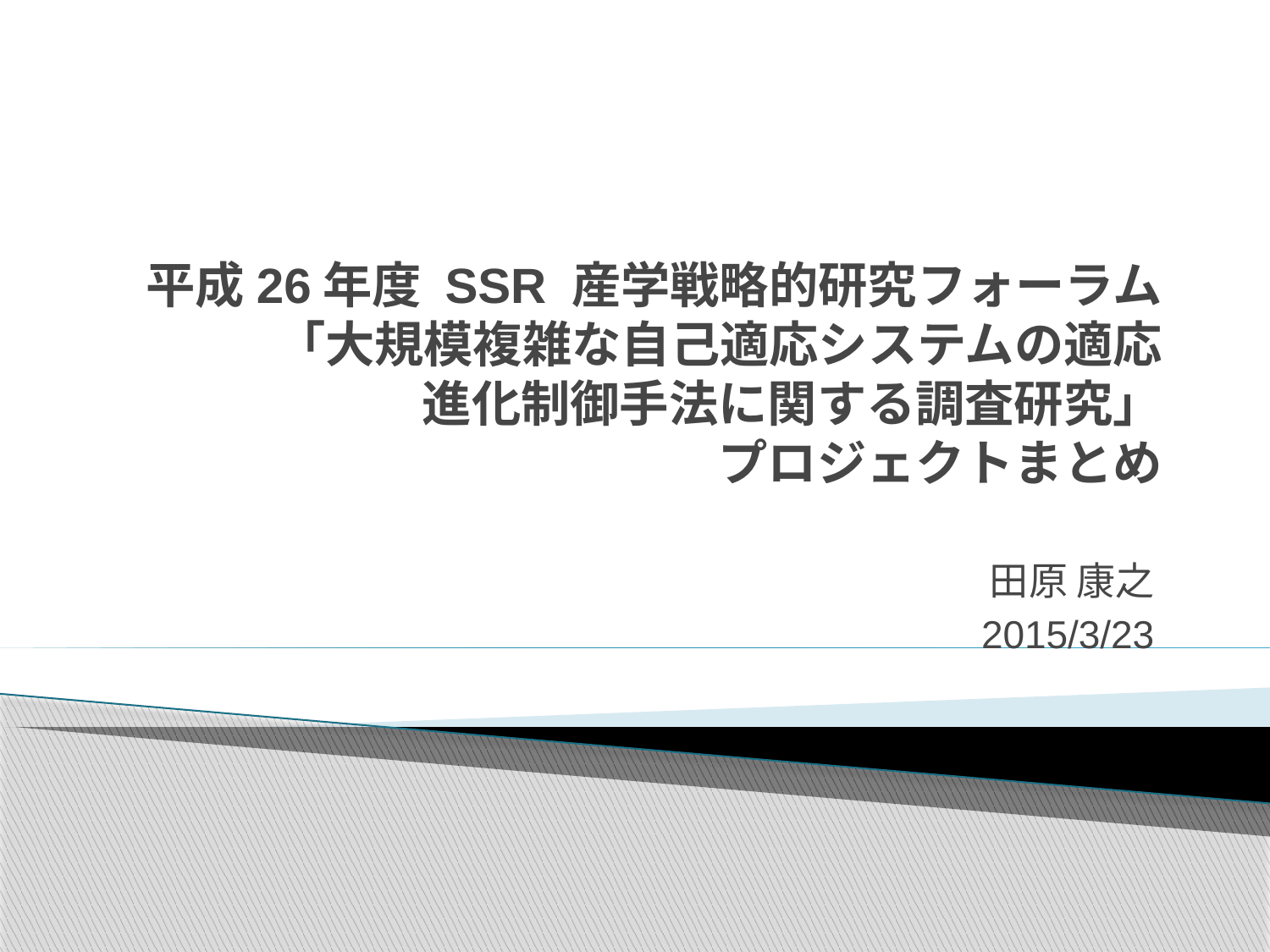

# 平成26年度 SSR 産学戦略的研究フォーラム 「大規模複雑な自己適応システムの適応 進化制御手法に関する調査研究」 プロジェクトまとめ

田原 康之
2015/3/23